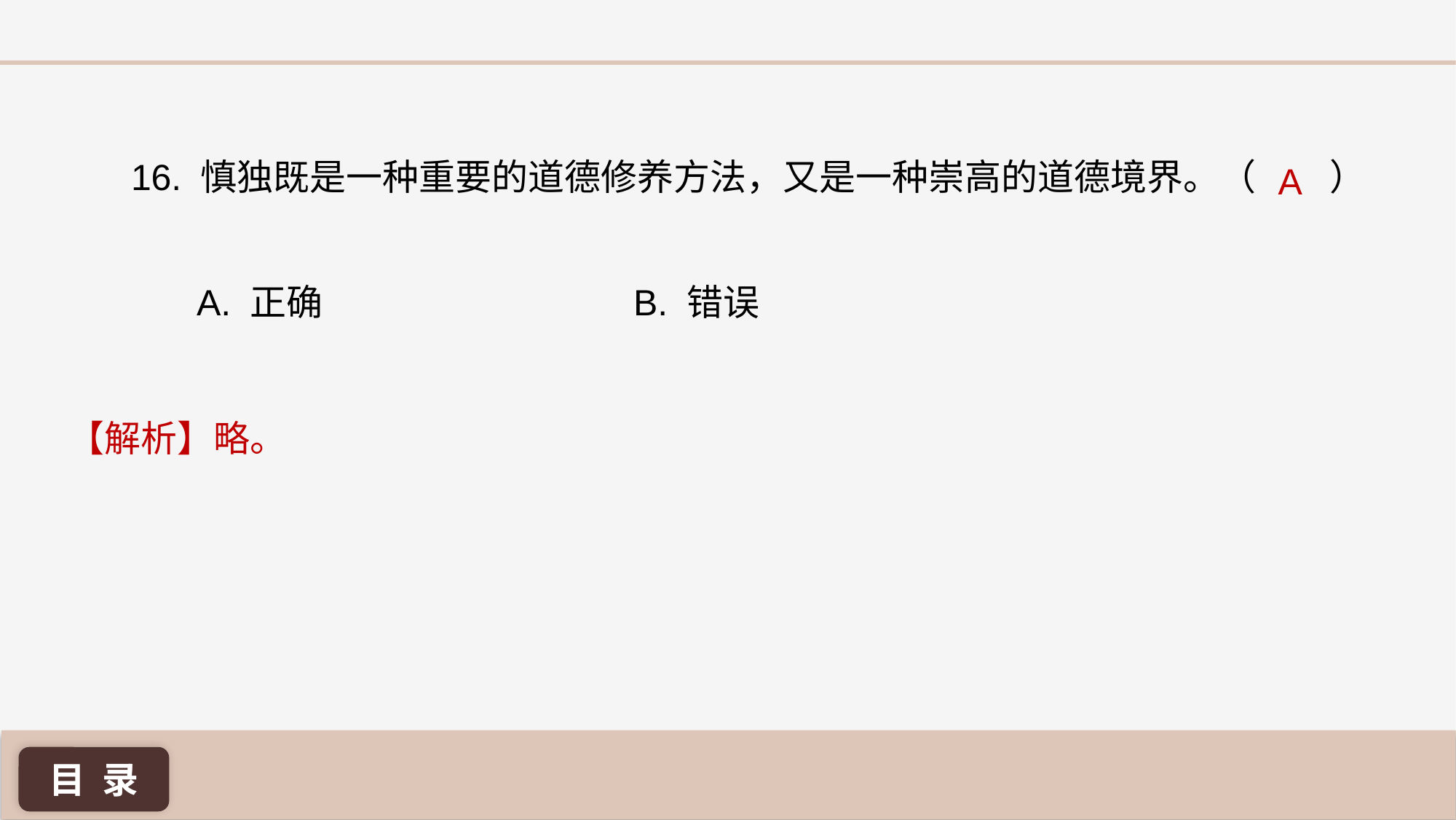

16. 慎独既是一种重要的道德修养方法，又是一种崇高的道德境界。（         ）
A
A. 正确 			B. 错误
【解析】略。